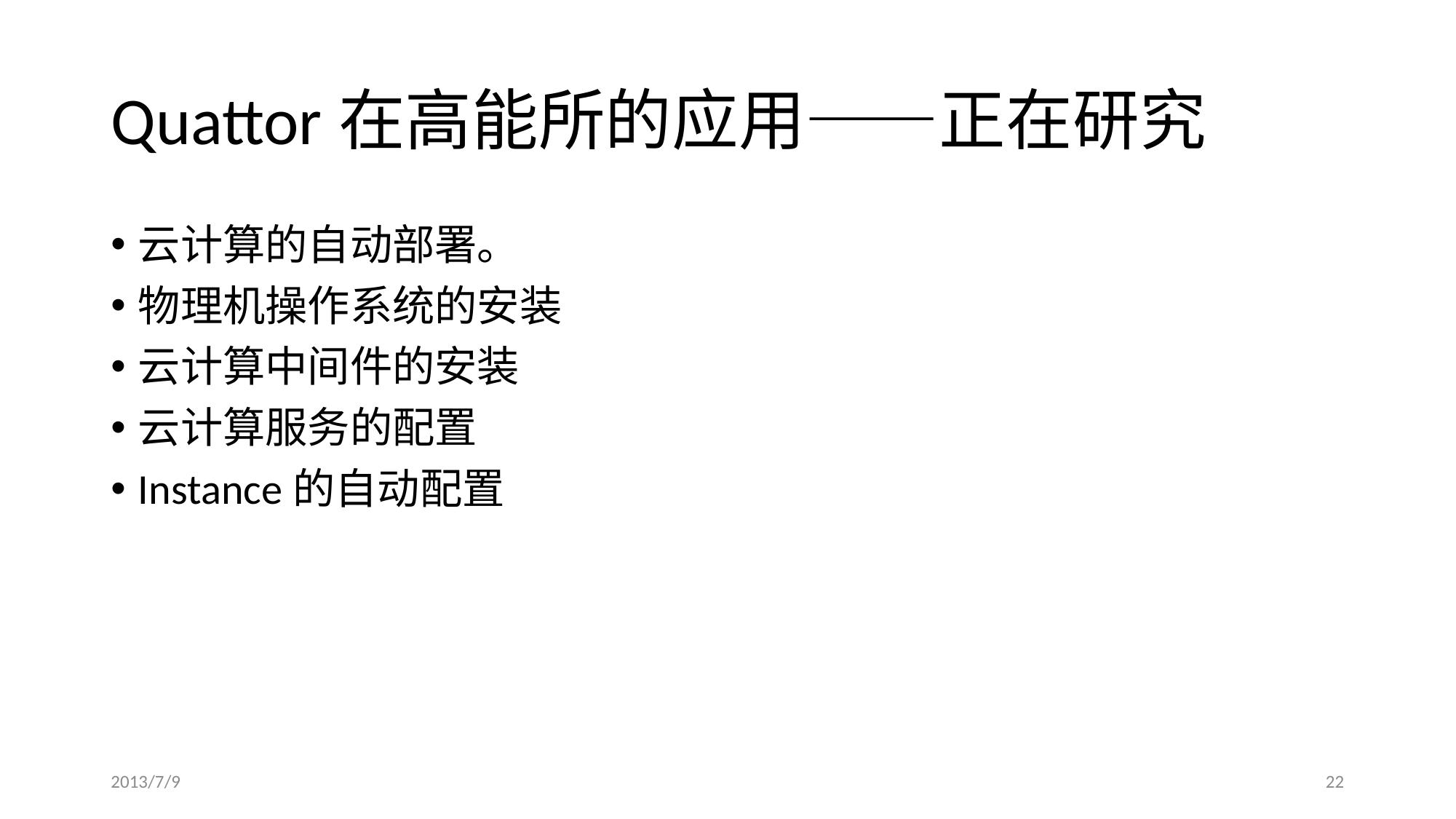

# Quattor在高能所的应用——正在研究
云计算的自动部署。
物理机操作系统的安装
云计算中间件的安装
云计算服务的配置
Instance的自动配置
2013/7/9
22